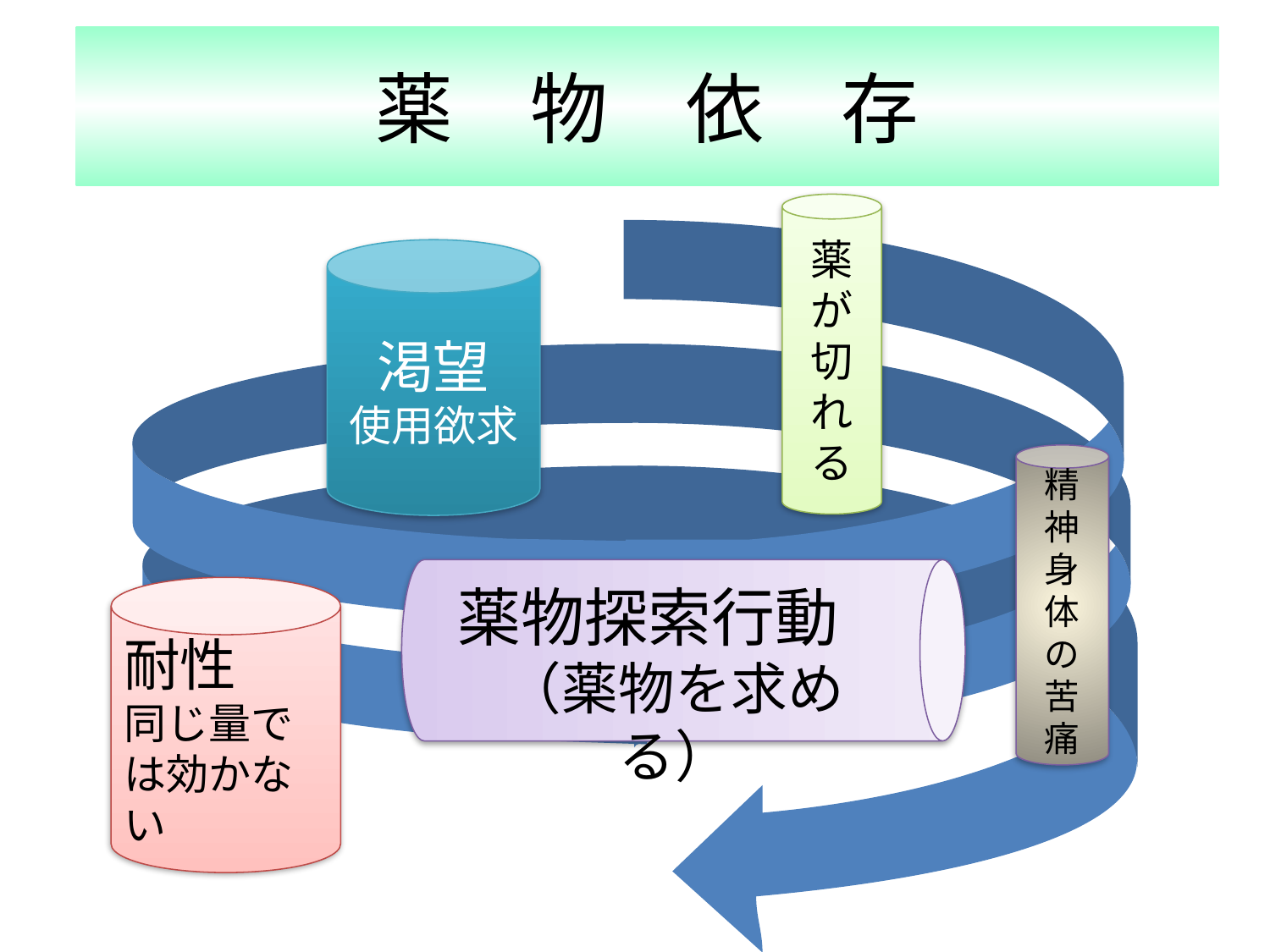

# 薬　物　依　存
薬が切れる

渇望
使用欲求
精神身体の苦痛

薬物探索行動
（薬物を求める）
耐性
同じ量では効かない